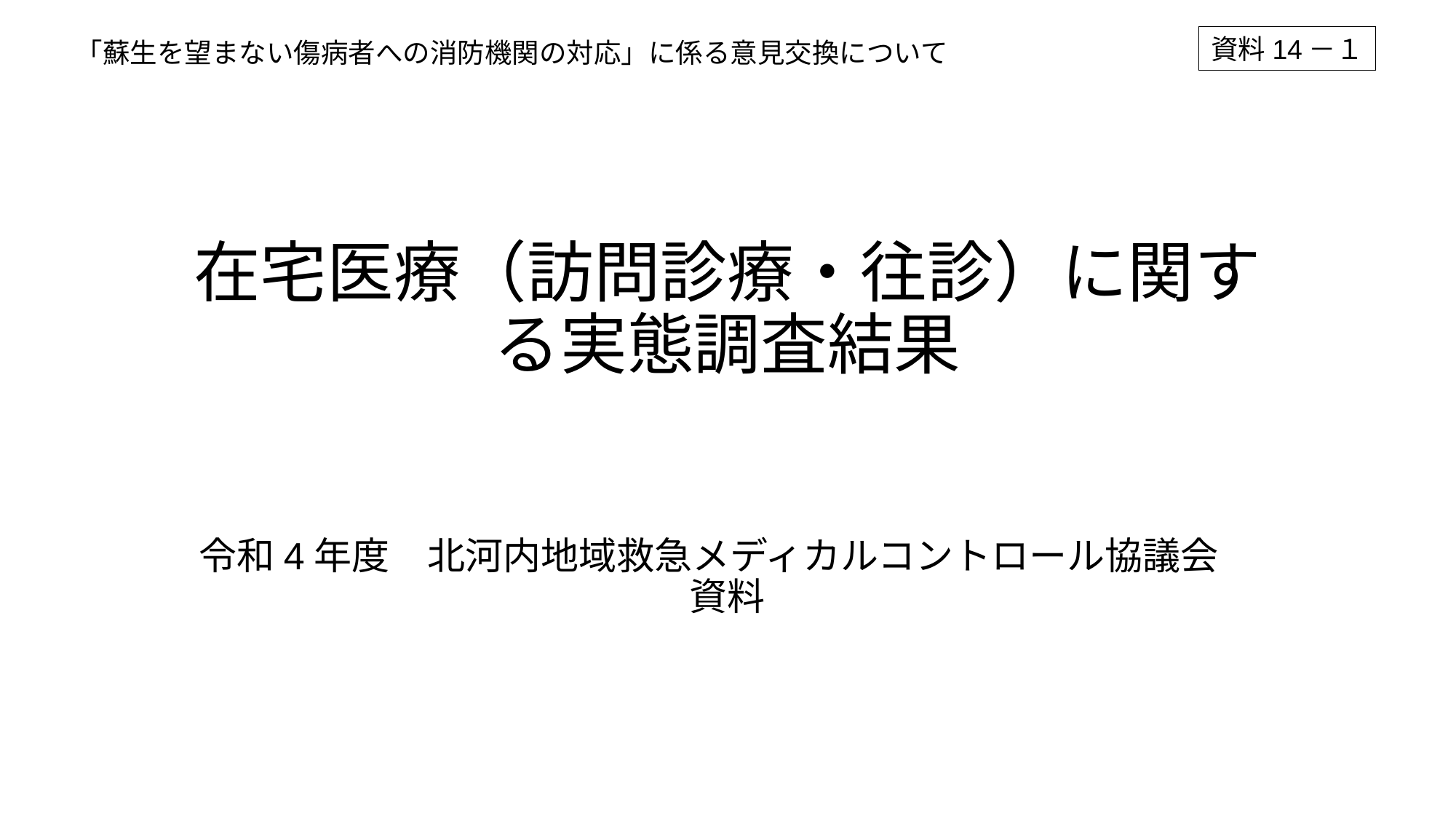

資料14－１
　「蘇生を望まない傷病者への消防機関の対応」に係る意見交換について
# 在宅医療（訪問診療・往診）に関する実態調査結果
令和4年度　北河内地域救急メディカルコントロール協議会　資料